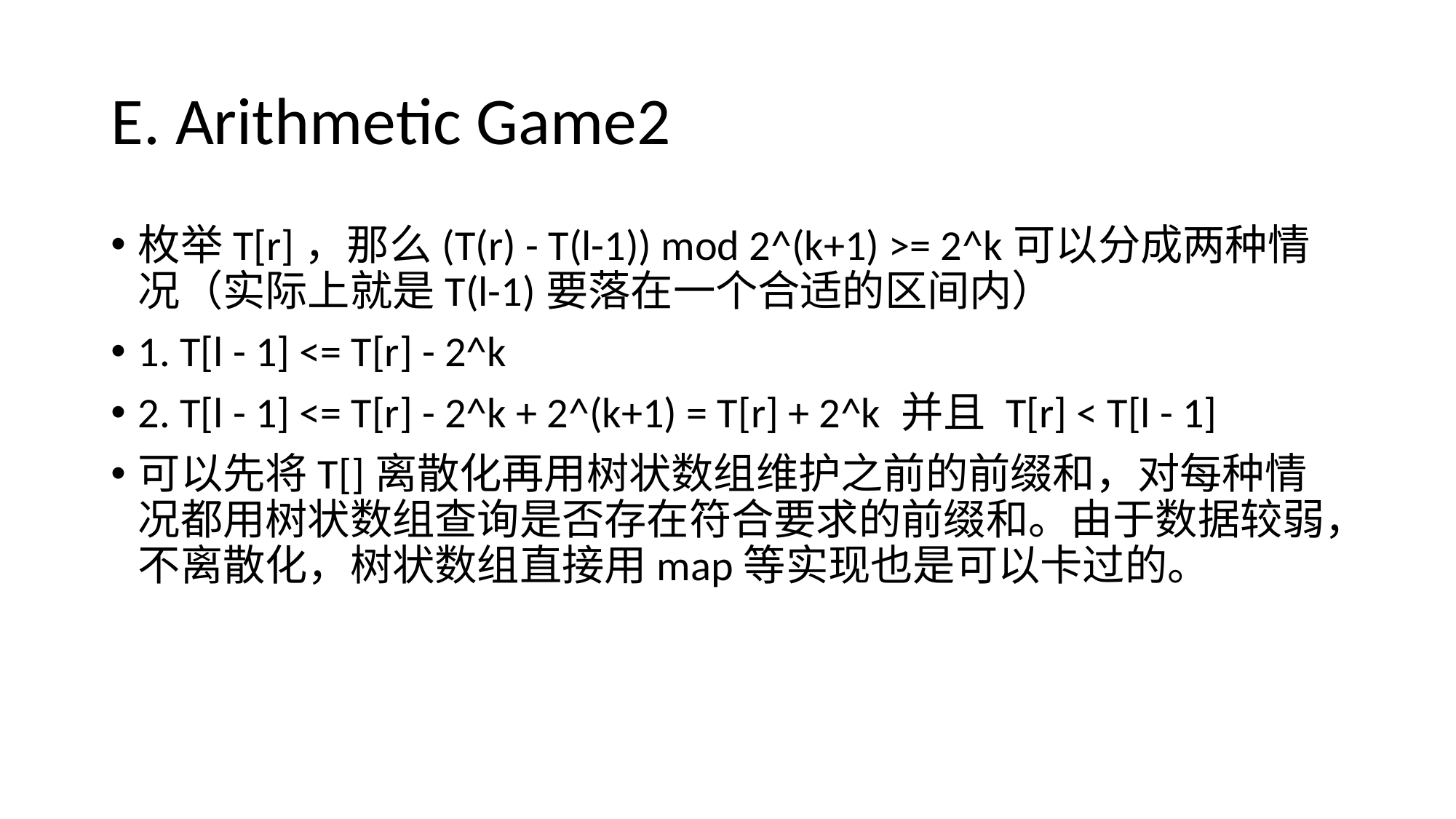

# E. Arithmetic Game2
枚举T[r]，那么(T(r) - T(l-1)) mod 2^(k+1) >= 2^k可以分成两种情况（实际上就是T(l-1)要落在一个合适的区间内）
1. T[l - 1] <= T[r] - 2^k
2. T[l - 1] <= T[r] - 2^k + 2^(k+1) = T[r] + 2^k 并且 T[r] < T[l - 1]
可以先将T[]离散化再用树状数组维护之前的前缀和，对每种情况都用树状数组查询是否存在符合要求的前缀和。由于数据较弱，不离散化，树状数组直接用map等实现也是可以卡过的。